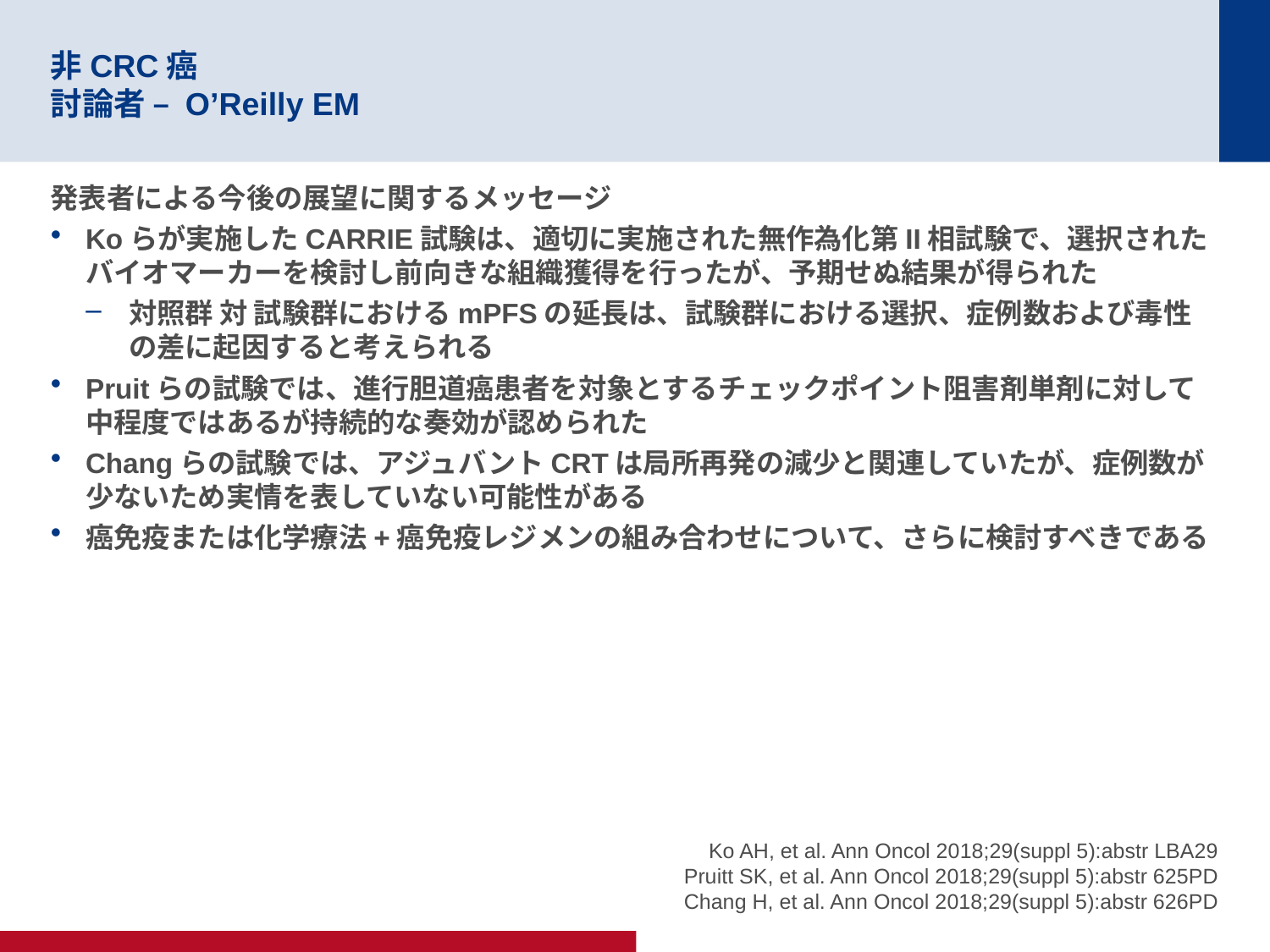

# 非CRC癌 討論者 – O’Reilly EM
発表者による今後の展望に関するメッセージ
Koらが実施したCARRIE試験は、適切に実施された無作為化第II相試験で、選択されたバイオマーカーを検討し前向きな組織獲得を行ったが、予期せぬ結果が得られた
対照群 対 試験群におけるmPFSの延長は、試験群における選択、症例数および毒性の差に起因すると考えられる
Pruitらの試験では、進行胆道癌患者を対象とするチェックポイント阻害剤単剤に対して中程度ではあるが持続的な奏効が認められた
Changらの試験では、アジュバントCRTは局所再発の減少と関連していたが、症例数が少ないため実情を表していない可能性がある
癌免疫または化学療法+癌免疫レジメンの組み合わせについて、さらに検討すべきである

Ko AH, et al. Ann Oncol 2018;29(suppl 5):abstr LBA29
Pruitt SK, et al. Ann Oncol 2018;29(suppl 5):abstr 625PD
Chang H, et al. Ann Oncol 2018;29(suppl 5):abstr 626PD